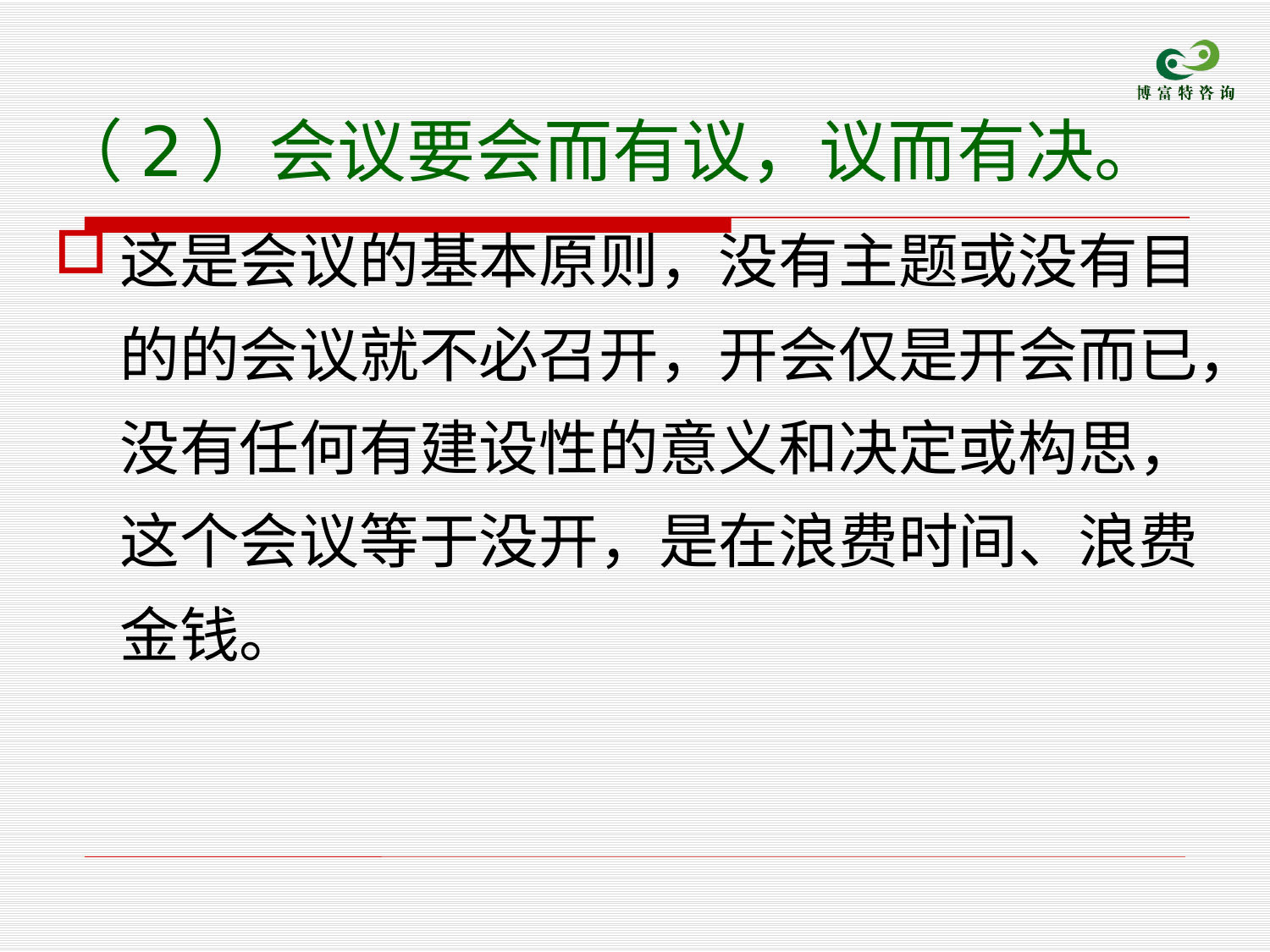

（2）会议要会而有议，议而有决。
这是会议的基本原则，没有主题或没有目的的会议就不必召开，开会仅是开会而已，没有任何有建设性的意义和决定或构思，这个会议等于没开，是在浪费时间、浪费金钱。
744